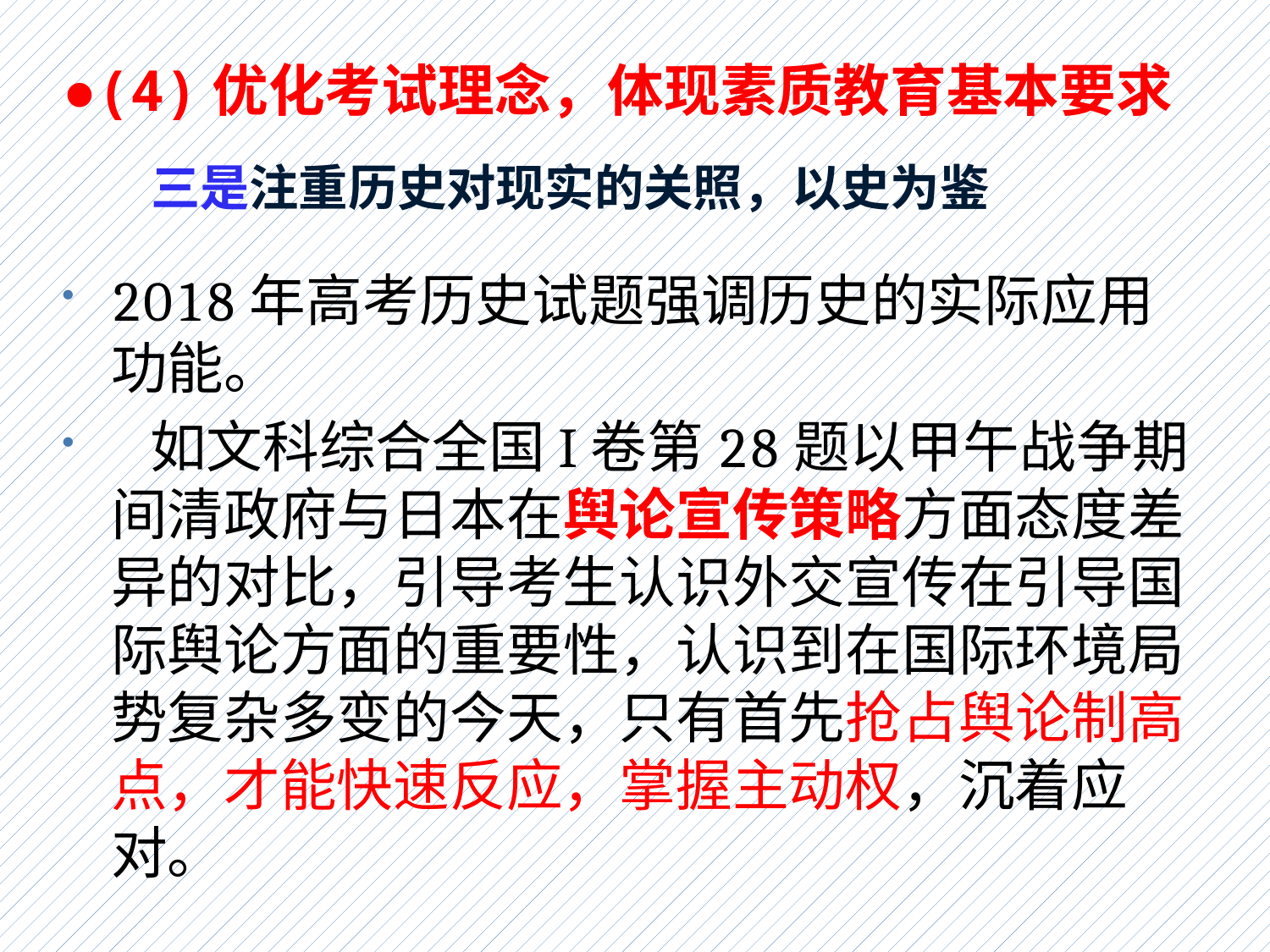

●(4)优化考试理念，体现素质教育基本要求
# 三是注重历史对现实的关照，以史为鉴
2018年高考历史试题强调历史的实际应用功能。
  如文科综合全国I卷第28题以甲午战争期间清政府与日本在舆论宣传策略方面态度差异的对比，引导考生认识外交宣传在引导国际舆论方面的重要性，认识到在国际环境局势复杂多变的今天，只有首先抢占舆论制高点，才能快速反应，掌握主动权，沉着应对。